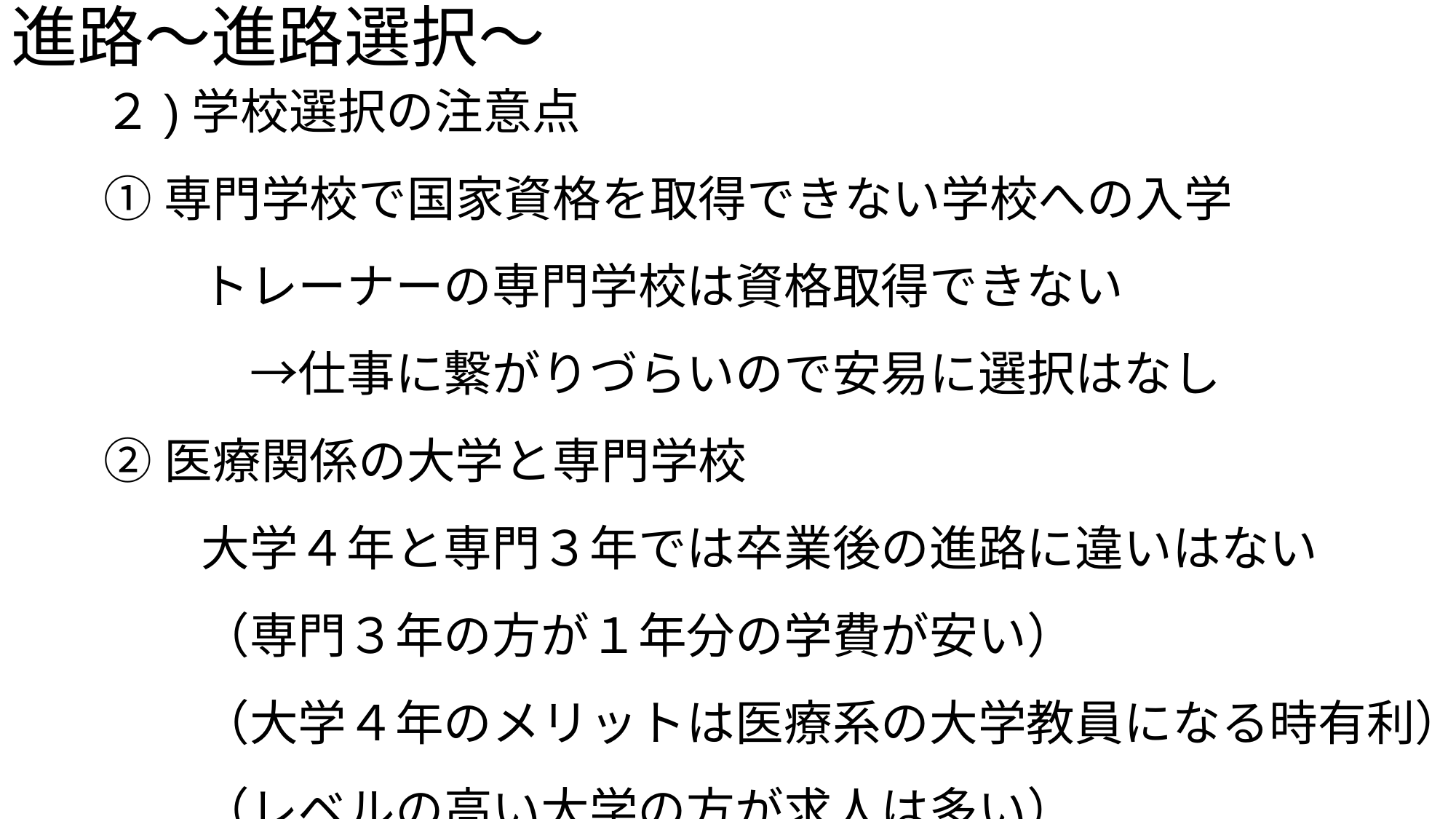

# 進路〜進路選択〜
２)学校選択の注意点
①専門学校で国家資格を取得できない学校への入学
　　トレーナーの専門学校は資格取得できない
　　　→仕事に繋がりづらいので安易に選択はなし
②医療関係の大学と専門学校
　　大学４年と専門３年では卒業後の進路に違いはない
　　（専門３年の方が１年分の学費が安い）
　　（大学４年のメリットは医療系の大学教員になる時有利）
　　（レベルの高い大学の方が求人は多い）